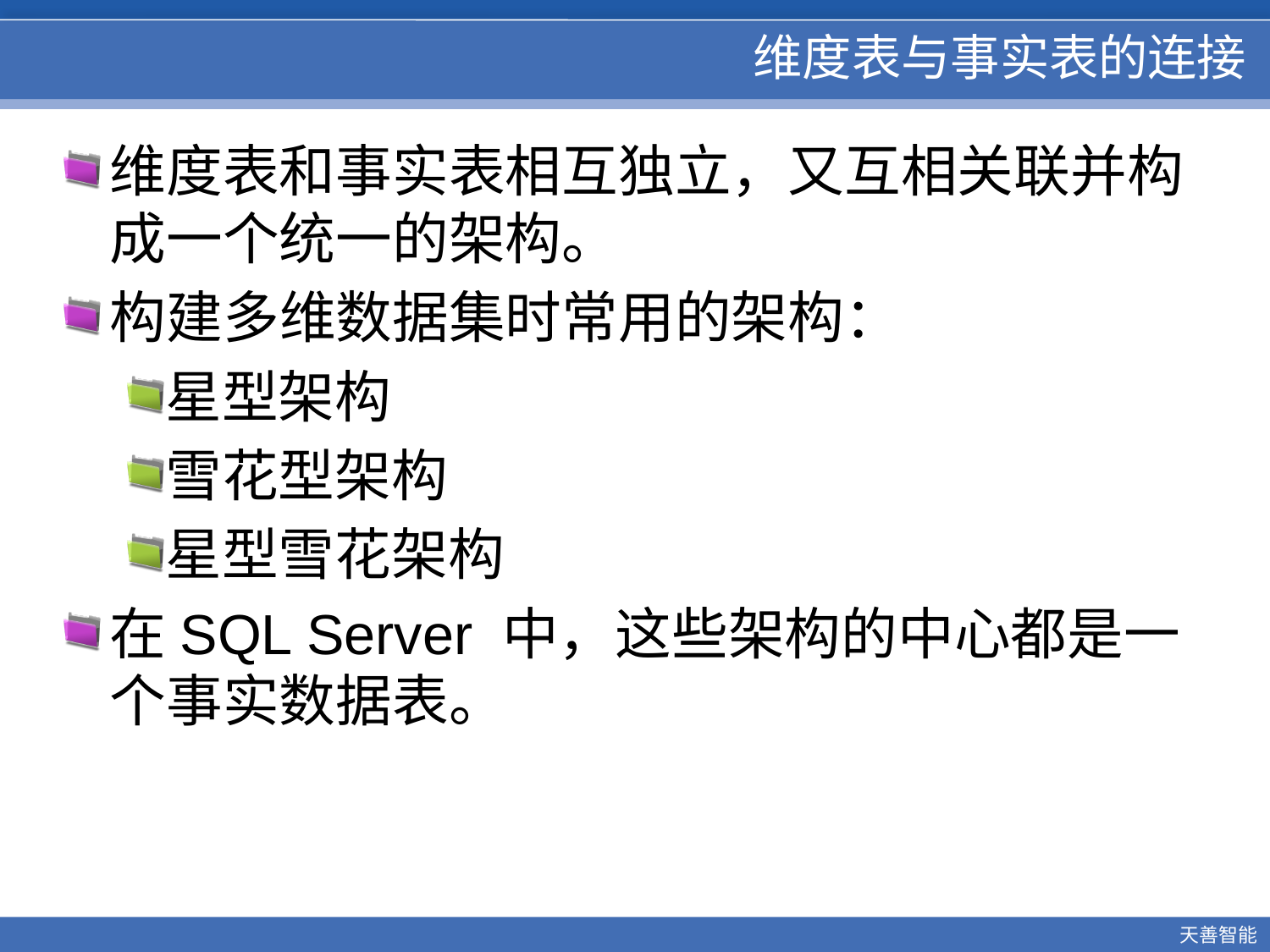

# 维度表与事实表的连接
维度表和事实表相互独立，又互相关联并构成一个统一的架构。
构建多维数据集时常用的架构：
星型架构
雪花型架构
星型雪花架构
在SQL Server 中，这些架构的中心都是一个事实数据表。